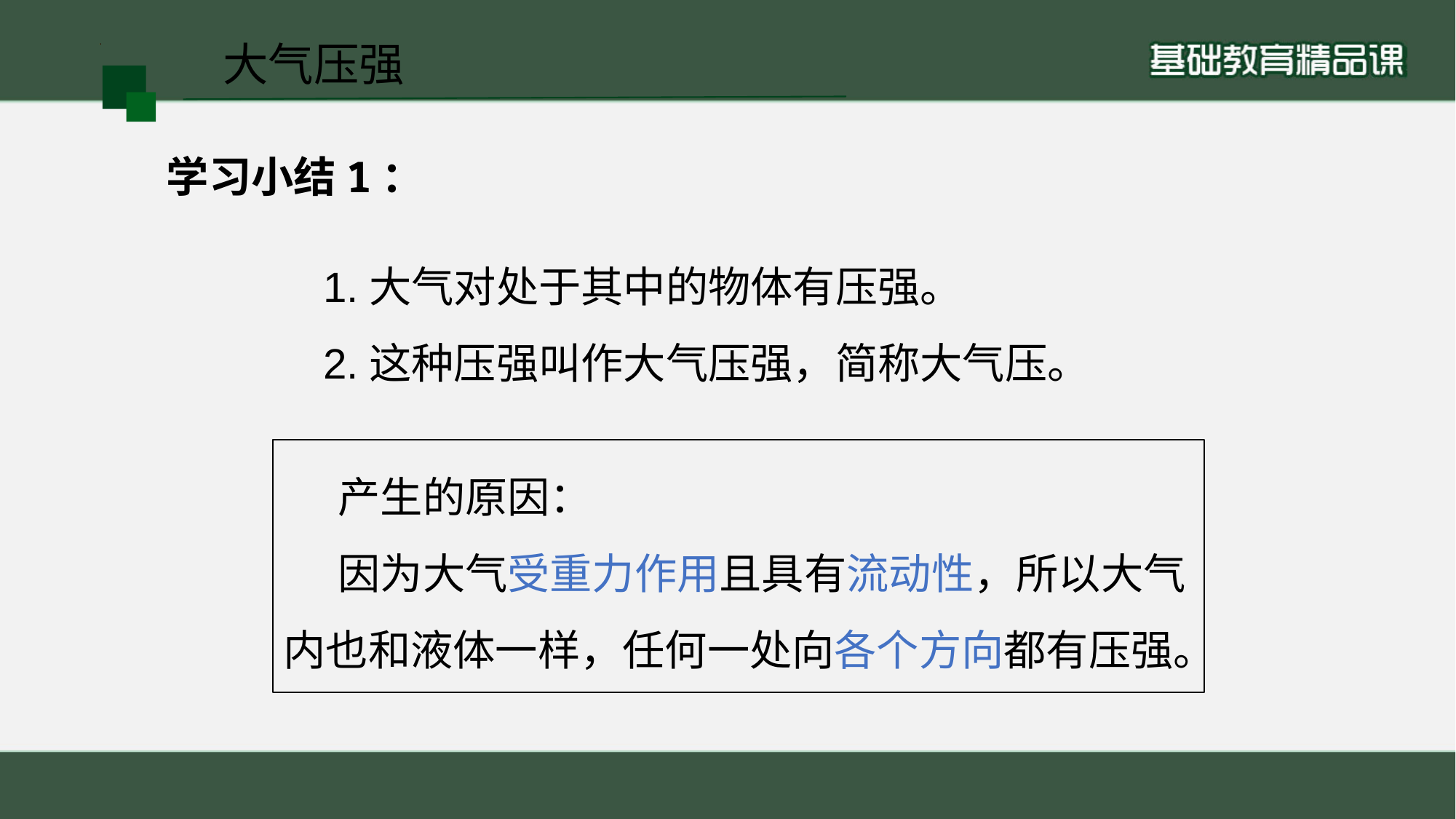

大气压强

学习小结1：
1.大气对处于其中的物体有压强。
2.这种压强叫作大气压强，简称大气压。
产生的原因：
因为大气受重力作用且具有流动性，所以大气内也和液体一样，任何一处向各个方向都有压强。